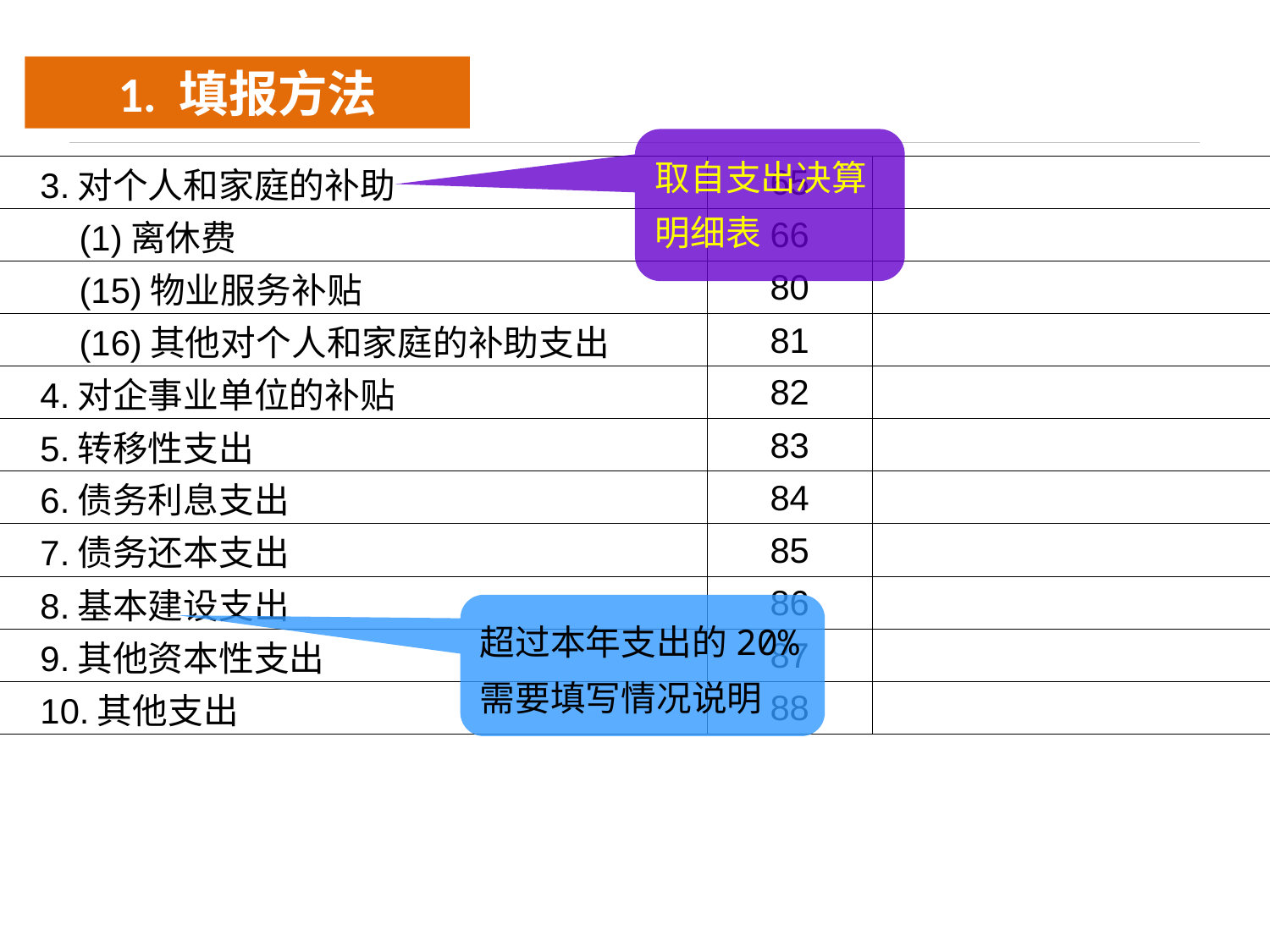

1. 填报方法

取自支出决算明细表
| 3.对个人和家庭的补助 | 65 |  |
| --- | --- | --- |
| (1)离休费 | 66 |  |
| (15)物业服务补贴 | 80 |  |
| (16)其他对个人和家庭的补助支出 | 81 |  |
| 4.对企事业单位的补贴 | 82 |  |
| 5.转移性支出 | 83 |  |
| 6.债务利息支出 | 84 |  |
| 7.债务还本支出 | 85 |  |
| 8.基本建设支出 | 86 |  |
| 9.其他资本性支出 | 87 |  |
| 10.其他支出 | 88 |  |
超过本年支出的20%需要填写情况说明